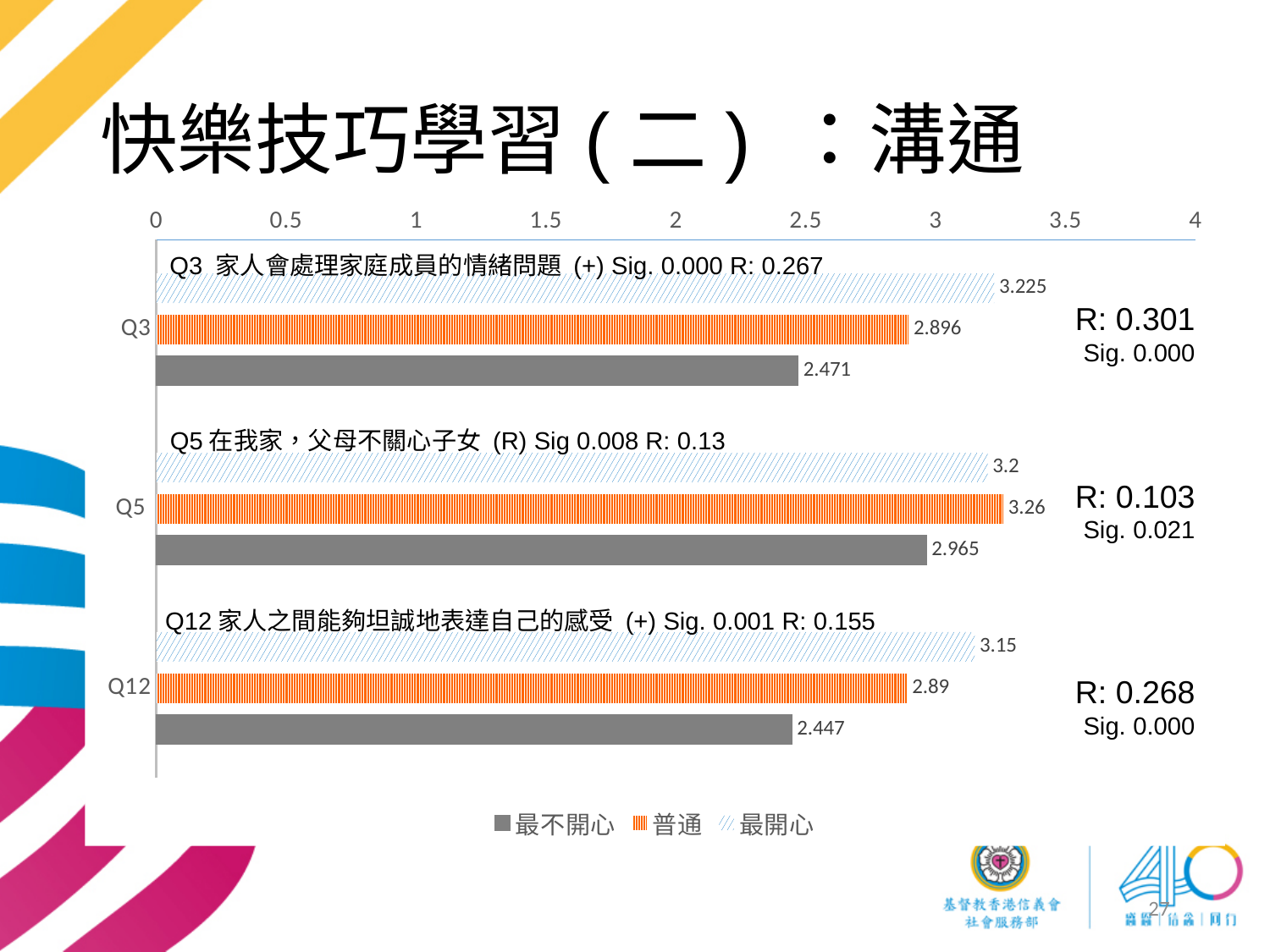

# 快樂技巧學習(二) ：溝通

### Chart

| Category | 最開心 | 普通 | 最不開心 |
|---|---|---|---|
| Q3 | 3.225 | 2.896 | 2.471 |
| Q5  | 3.2 | 3.26 | 2.965 |
| Q12 | 3.15 | 2.89 | 2.447 |
Q3 家人會處理家庭成員的情緒問題 (+) Sig. 0.000 R: 0.267
R: 0.301
Sig. 0.000
Q5在我家，父母不關心子女 (R) Sig 0.008 R: 0.13
R: 0.103
Sig. 0.021
Q12家人之間能夠坦誠地表達自己的感受 (+) Sig. 0.001 R: 0.155
R: 0.268
Sig. 0.000
27